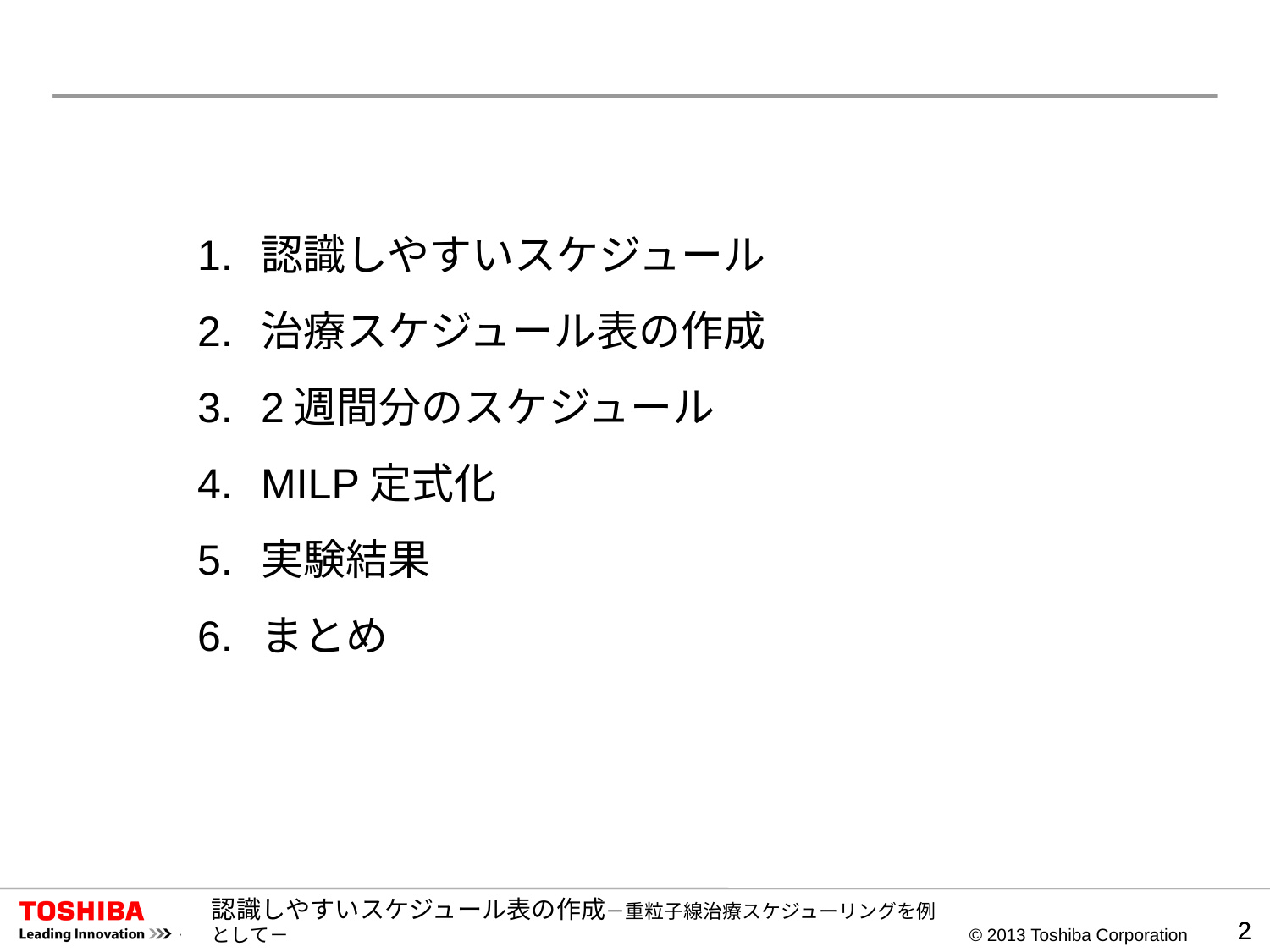

認識しやすいスケジュール
治療スケジュール表の作成
2週間分のスケジュール
MILP定式化
実験結果
まとめ
認識しやすいスケジュール表の作成－重粒子線治療スケジューリングを例として－